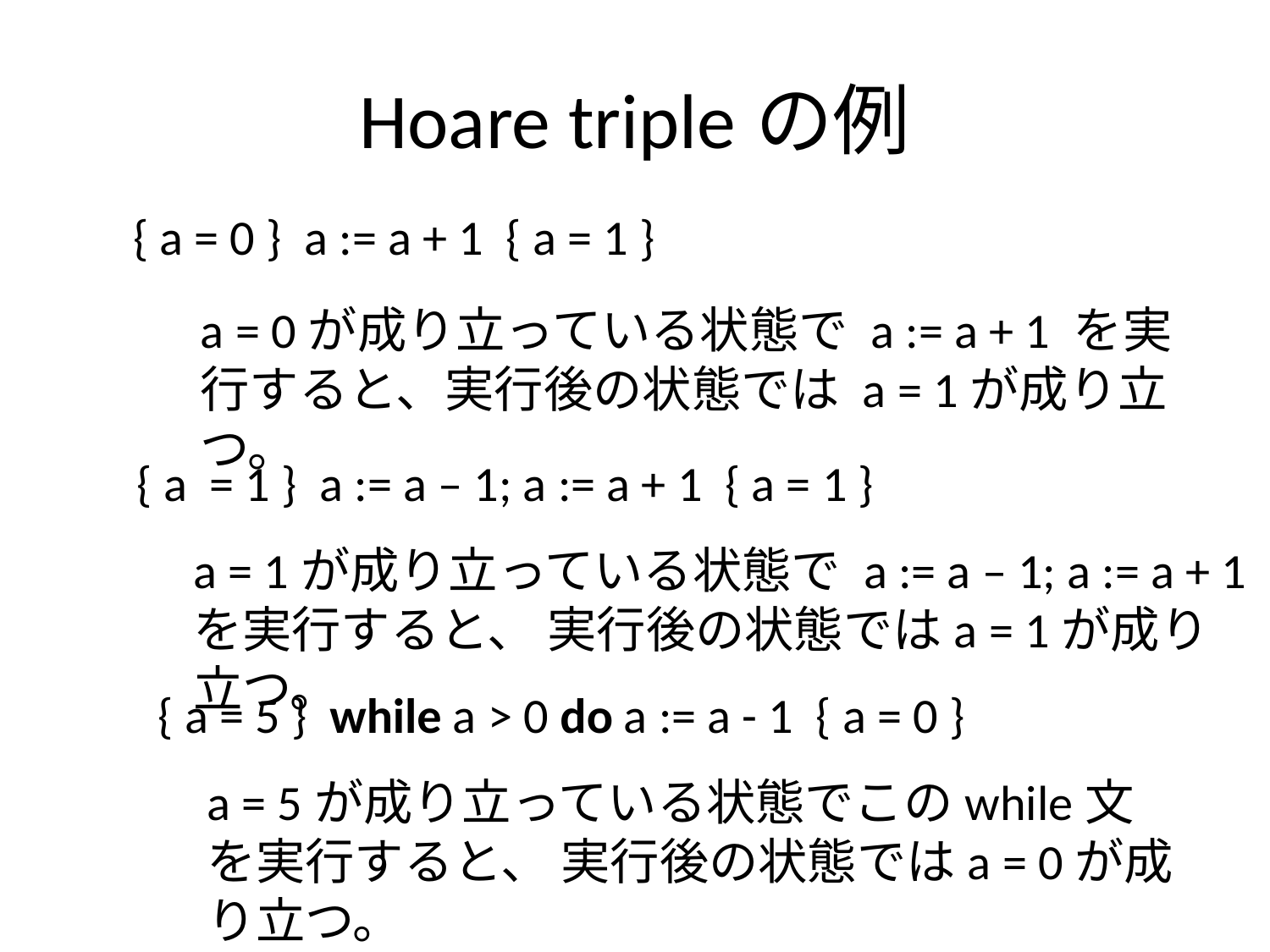

# Hoare tripleの例
  { a = 0 }  a := a + 1  { a = 1 }
a = 0が成り立っている状態で a := a + 1 を実行すると、実行後の状態では a = 1が成り立つ。
  { a  = 1 }  a := a – 1; a := a + 1  { a = 1 }
a = 1が成り立っている状態で a := a – 1; a := a + 1 を実行すると、 実行後の状態ではa = 1が成り立つ。
  { a = 5 }  while a > 0 do a := a - 1  { a = 0 }
a = 5が成り立っている状態でこのwhile文を実行すると、 実行後の状態ではa = 0が成り立つ。